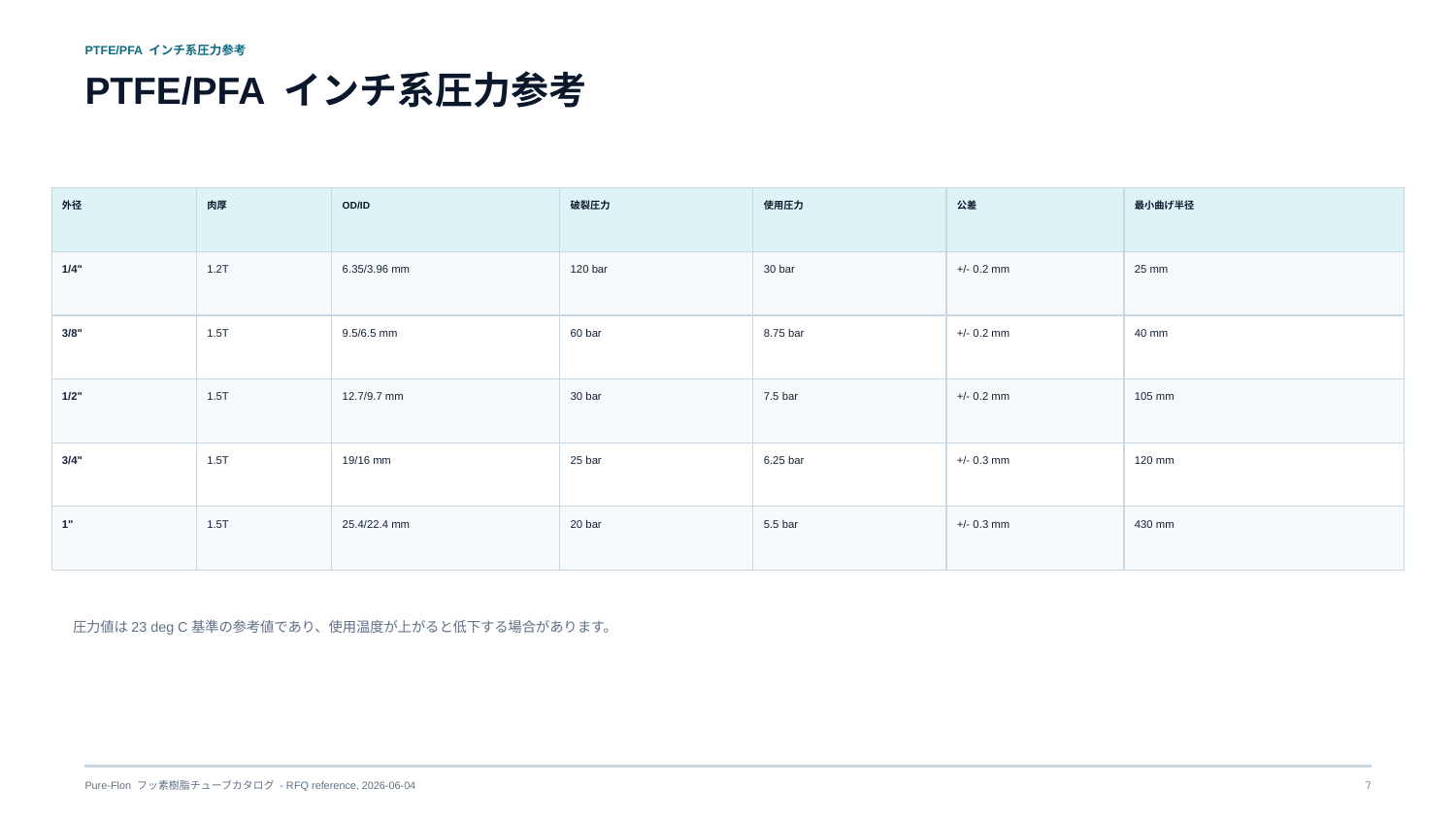

PTFE/PFA インチ系圧力参考
PTFE/PFA インチ系圧力参考

外径
肉厚
OD/ID
破裂圧力
使用圧力
公差
最小曲げ半径

1/4"
1.2T
6.35/3.96 mm
120 bar
30 bar
+/- 0.2 mm
25 mm

3/8"
1.5T
9.5/6.5 mm
60 bar
8.75 bar
+/- 0.2 mm
40 mm

1/2"
1.5T
12.7/9.7 mm
30 bar
7.5 bar
+/- 0.2 mm
105 mm

3/4"
1.5T
19/16 mm
25 bar
6.25 bar
+/- 0.3 mm
120 mm

1"
1.5T
25.4/22.4 mm
20 bar
5.5 bar
+/- 0.3 mm
430 mm
圧力値は23 deg C基準の参考値であり、使用温度が上がると低下する場合があります。

Pure-Flon フッ素樹脂チューブカタログ - RFQ reference, 2026-06-04
7